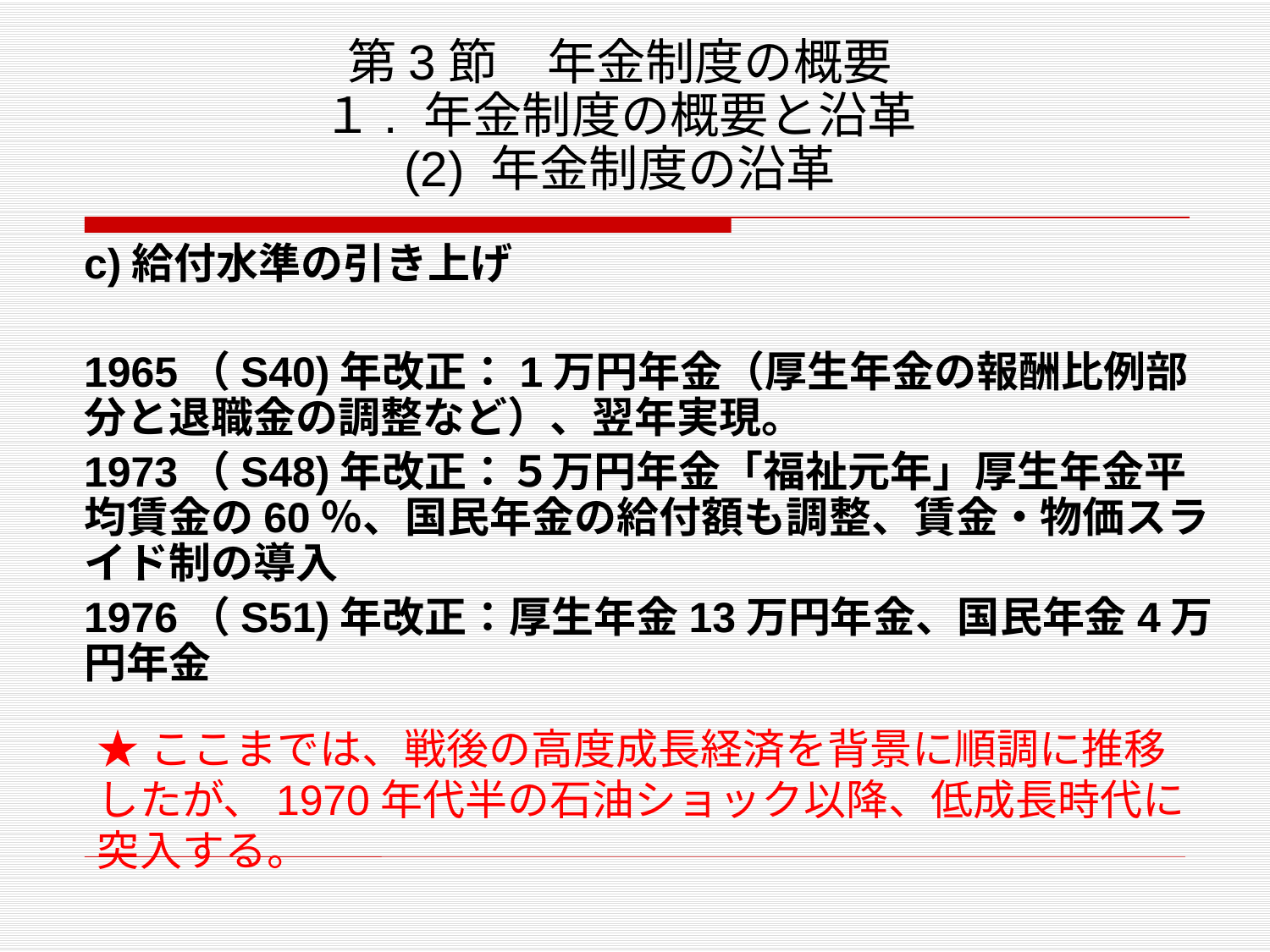

# 第3節　年金制度の概要 １. 年金制度の概要と沿革 (2) 年金制度の沿革
c)給付水準の引き上げ

1965（S40)年改正：1万円年金（厚生年金の報酬比例部分と退職金の調整など）、翌年実現。
1973（S48)年改正：５万円年金「福祉元年」厚生年金平均賃金の60％、国民年金の給付額も調整、賃金・物価スライド制の導入
1976（S51)年改正：厚生年金13万円年金、国民年金4万円年金

★ここまでは、戦後の高度成長経済を背景に順調に推移したが、1970年代半の石油ショック以降、低成長時代に突入する。